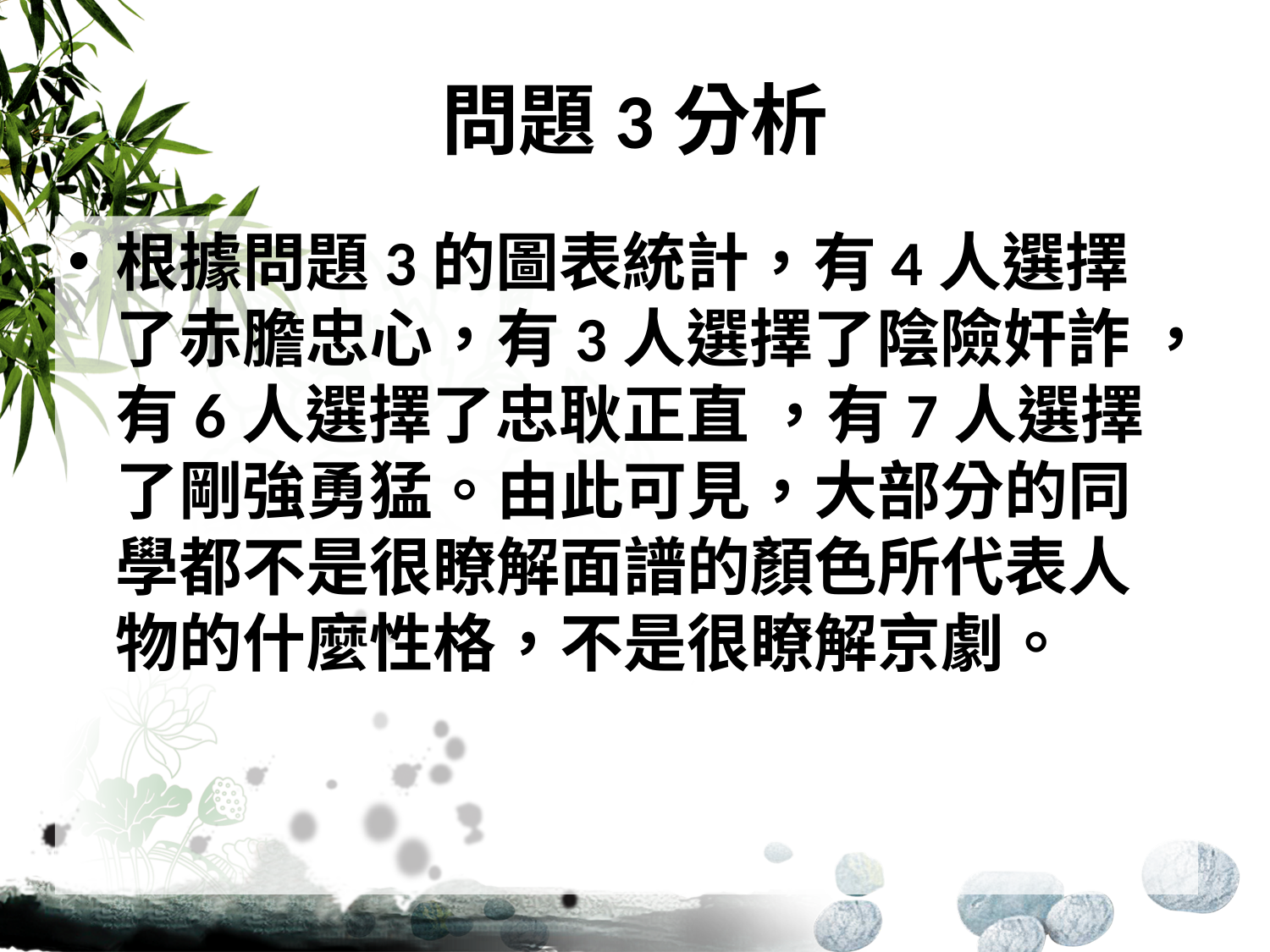

# 問題3分析
根據問題3的圖表統計，有4人選擇了赤膽忠心，有3人選擇了陰險奸詐 ，有6人選擇了忠耿正直 ，有7人選擇了剛強勇猛。由此可見，大部分的同學都不是很瞭解面譜的顏色所代表人物的什麼性格，不是很瞭解京劇。